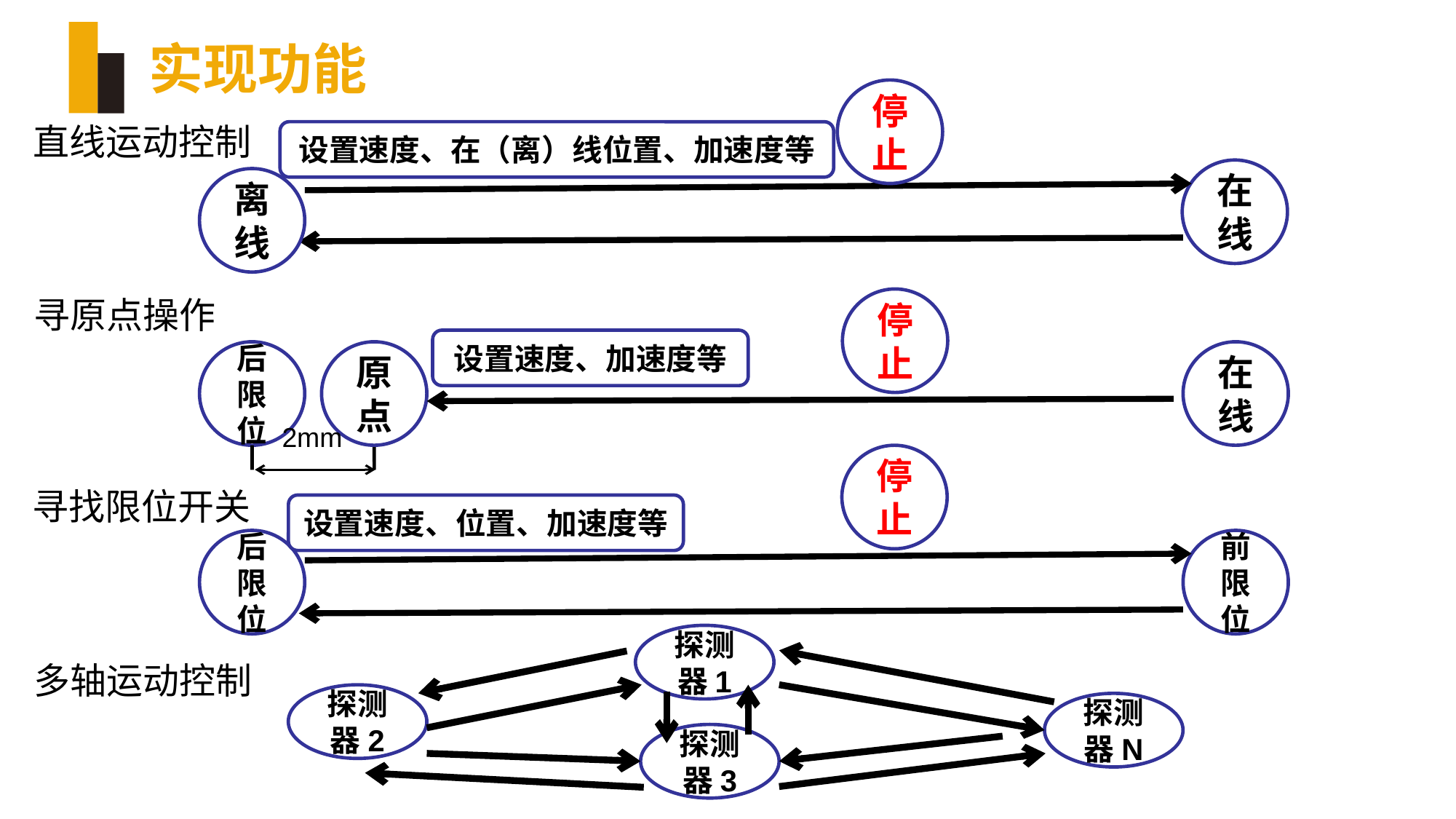

# 实现功能
停止
设置速度、在（离）线位置、加速度等
在线
离线

直线运动控制
寻原点操作
停止
后限位
原点
在线
2mm
设置速度、加速度等
停止
设置速度、位置、加速度等
后限位
前限位
寻找限位开关
探测器1
探测器2
探测器N
探测器3
多轴运动控制